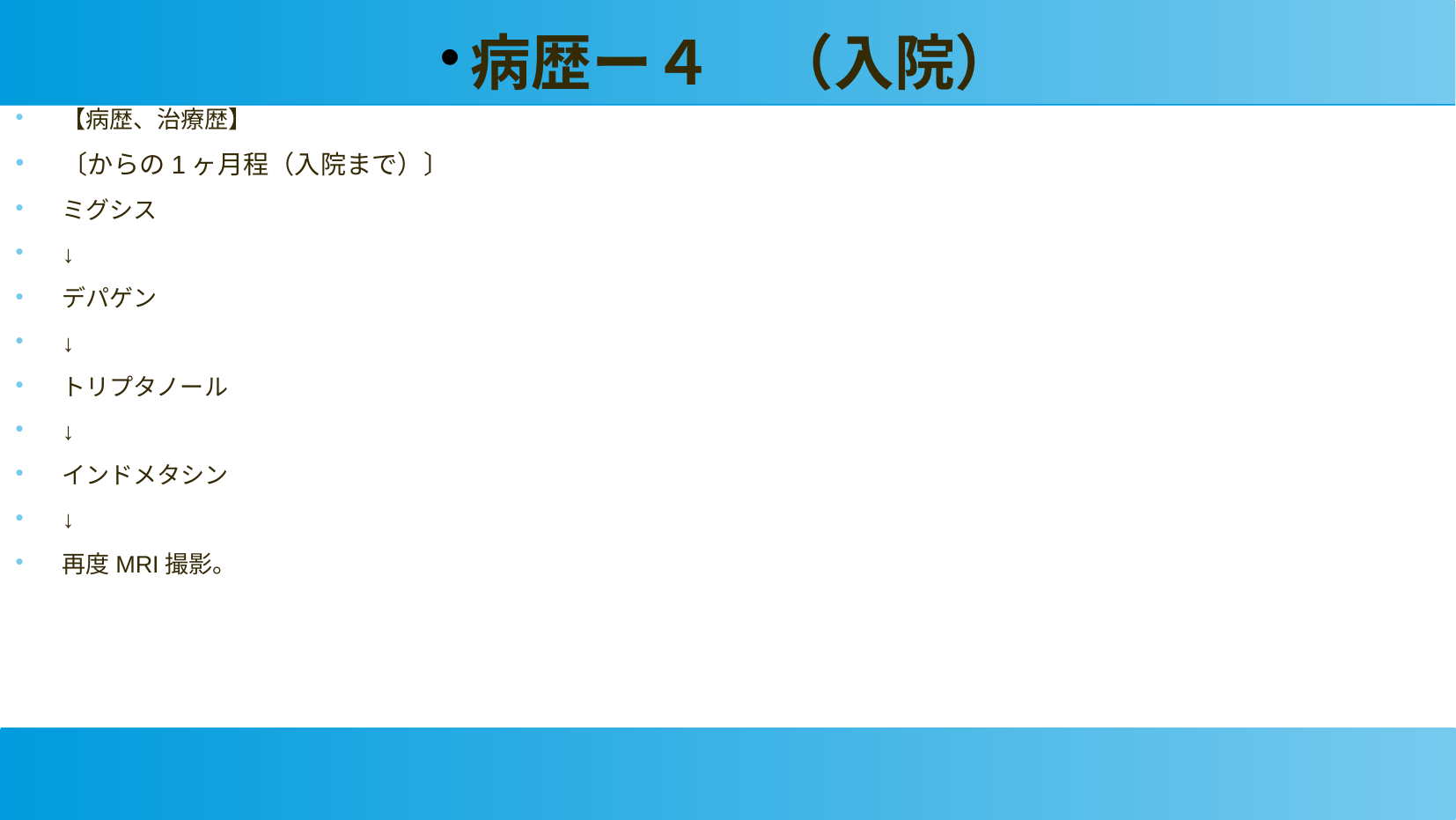

病歴ー４　（入院）
【病歴、治療歴】
〔からの1ヶ月程（入院まで）〕
ミグシス
↓
デパゲン
↓
トリプタノール
↓
インドメタシン
↓
再度MRI撮影。